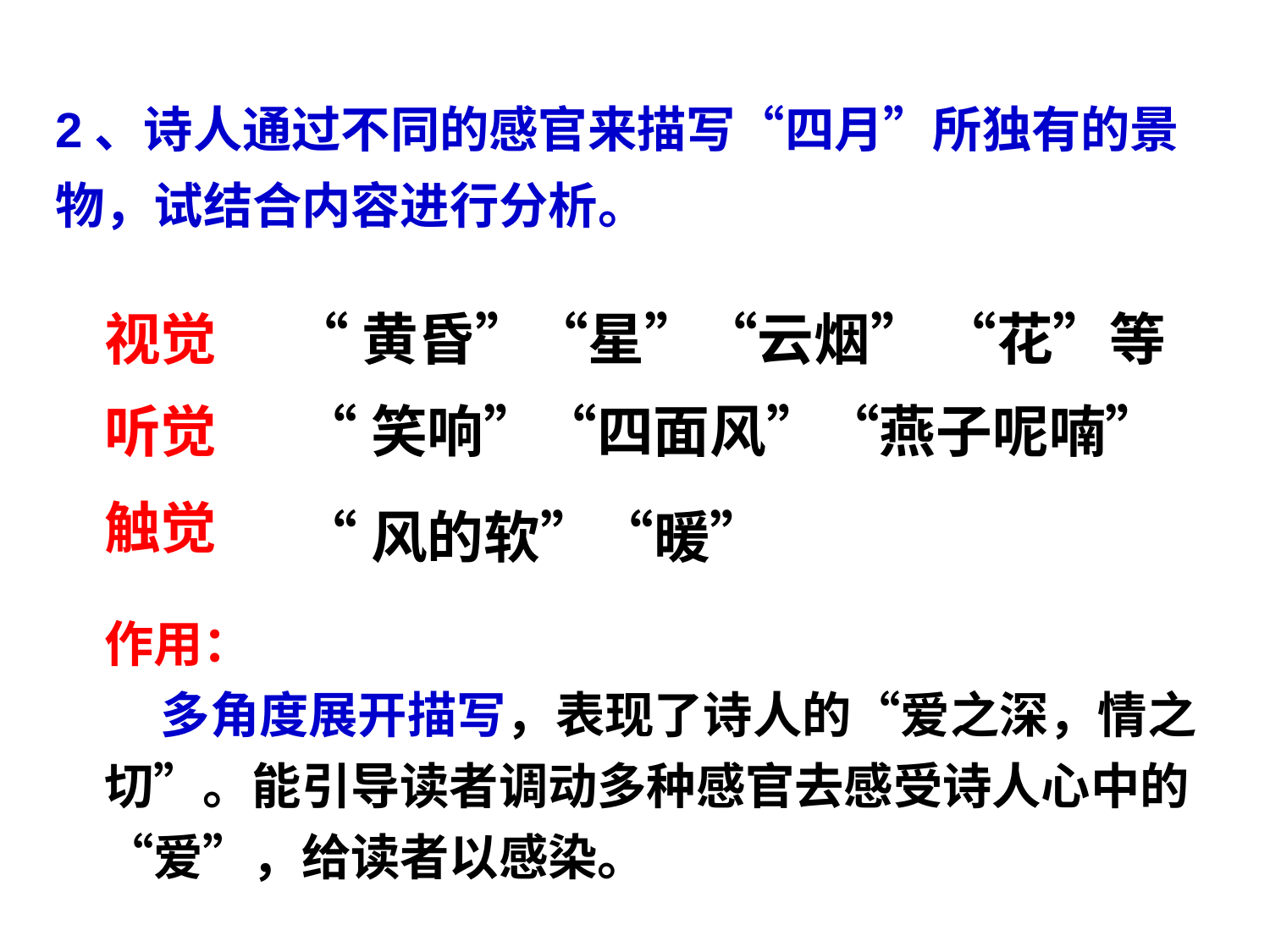

2、诗人通过不同的感官来描写“四月”所独有的景物，试结合内容进行分析。
视觉
“黄昏”“星”“云烟” “花”等
听觉
“笑响”“四面风”“燕子呢喃”
触觉
“风的软”“暖”
作用：
    多角度展开描写，表现了诗人的“爱之深，情之切”。能引导读者调动多种感官去感受诗人心中的“爱”，给读者以感染。